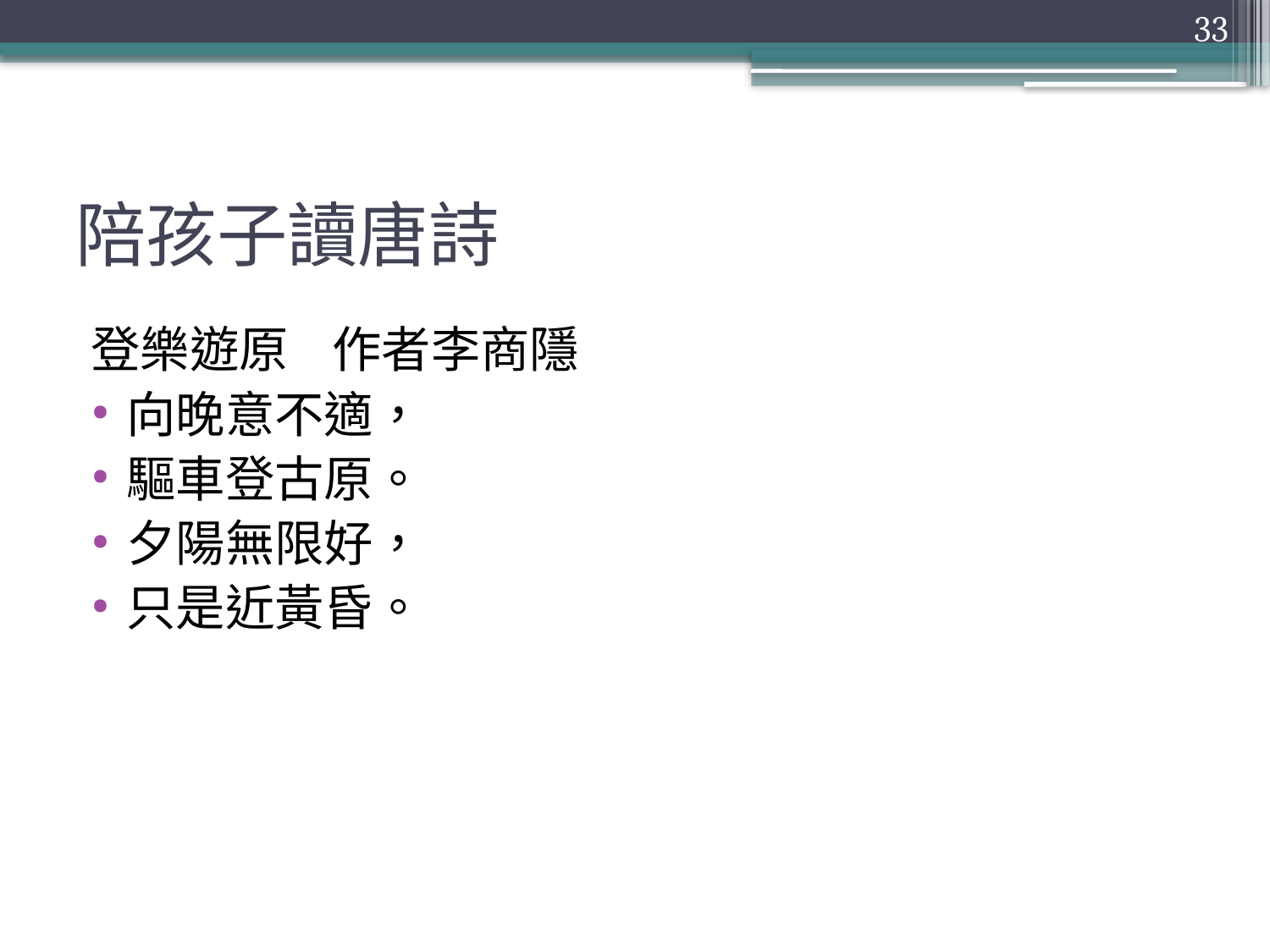

33

# 陪孩子讀唐詩
登樂遊原    作者李商隱
向晚意不適，
驅車登古原。
夕陽無限好，
只是近黃昏。